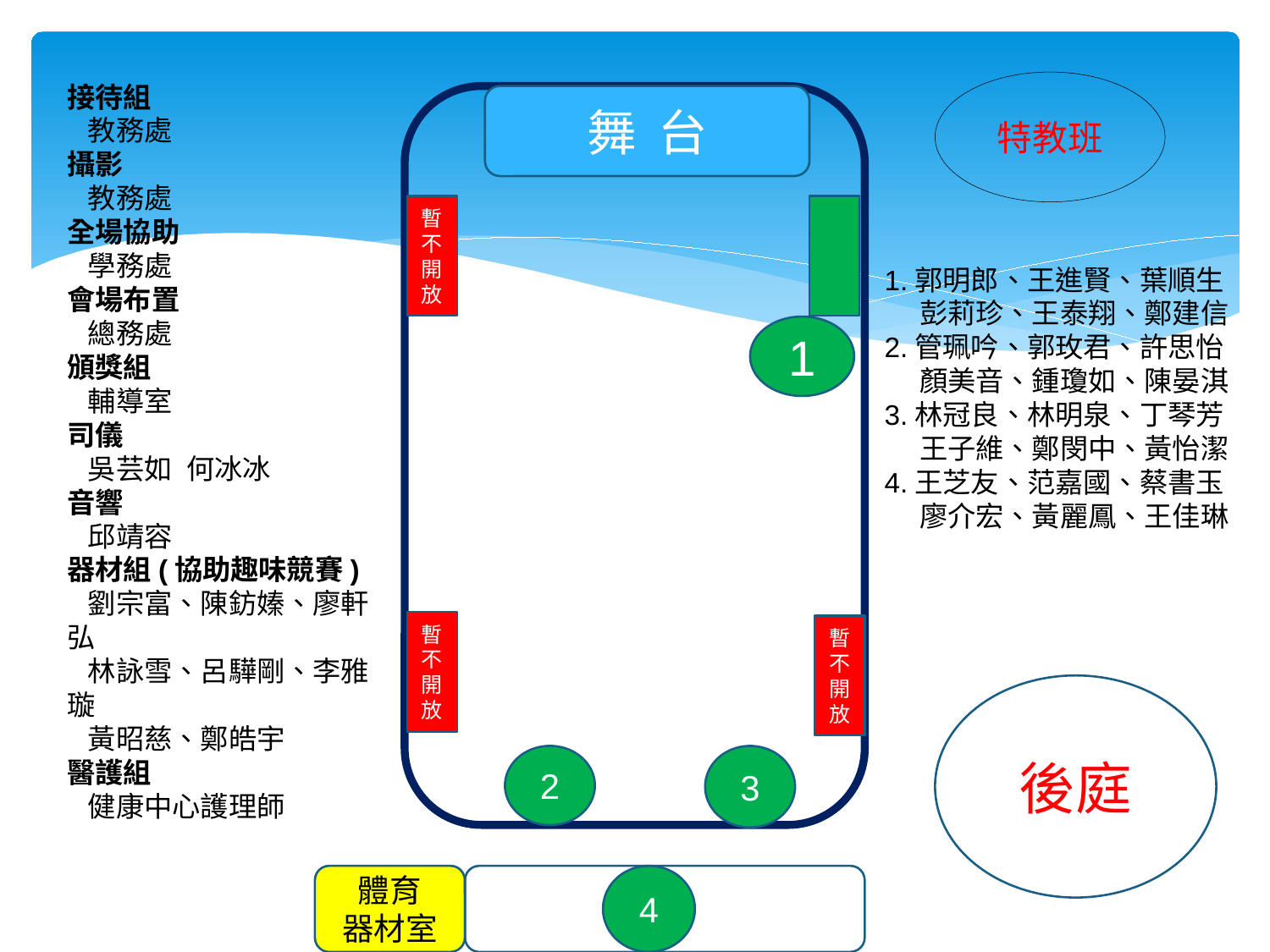

特教班
接待組
 教務處
攝影
 教務處
全場協助
 學務處
會場布置
 總務處
頒獎組
 輔導室
司儀
 吳芸如 何冰冰
音響
 邱靖容
器材組(協助趣味競賽)
 劉宗富、陳鈁嫀、廖軒弘
 林詠雪、呂驊剛、李雅璇
 黃昭慈、鄭皓宇
醫護組
 健康中心護理師

舞  台
暫不開放

1.郭明郎、王進賢、葉順生
  彭莉珍、王泰翔、鄭建信
2.管珮吟、郭玫君、許思怡
  顏美音、鍾瓊如、陳晏淇
3.林冠良、林明泉、丁琴芳
  王子維、鄭閔中、黃怡潔
4.王芝友、范嘉國、蔡書玉
  廖介宏、黃麗鳳、王佳琳

1
暫不開放
暫不開放
後庭
2
3
體育
器材室

4